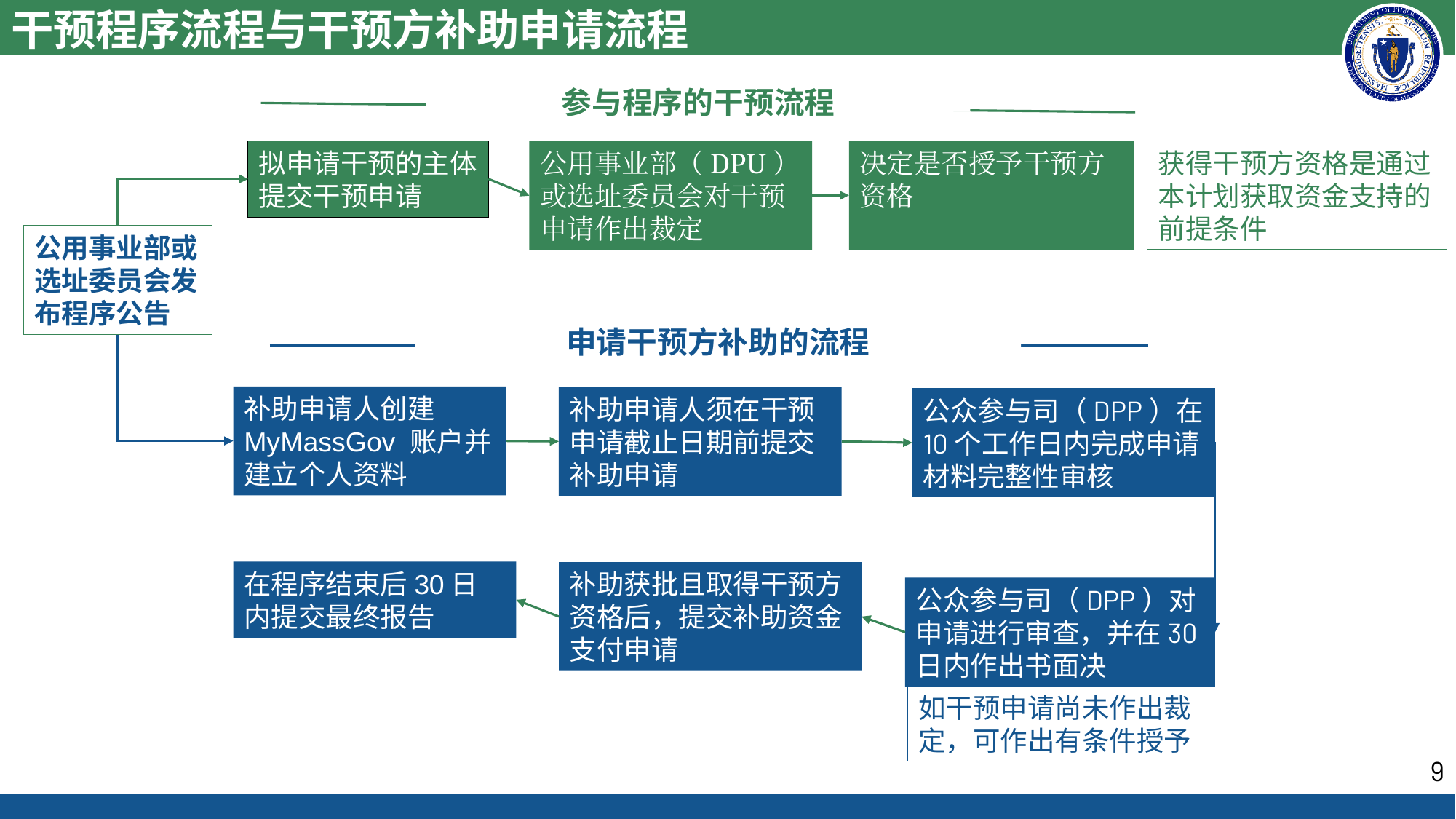

# 干预程序流程与干预方补助申请流程
参与程序的干预流程
获得干预方资格是通过本计划获取资金支持的前提条件
拟申请干预的主体提交干预申请
决定是否授予干预方资格

公用事业部（DPU）或选址委员会对干预申请作出裁定
公用事业部或选址委员会发布程序公告
申请干预方补助的流程
补助申请人创建 MyMassGov 账户并建立个人资料
补助申请人须在干预申请截止日期前提交补助申请
公众参与司（DPP）在10个工作日内完成申请材料完整性审核
在程序结束后30日内提交最终报告
补助获批且取得干预方资格后，提交补助资金支付申请
公众参与司（DPP）对申请进行审查，并在30日内作出书面决
如干预申请尚未作出裁定，可作出有条件授予
9